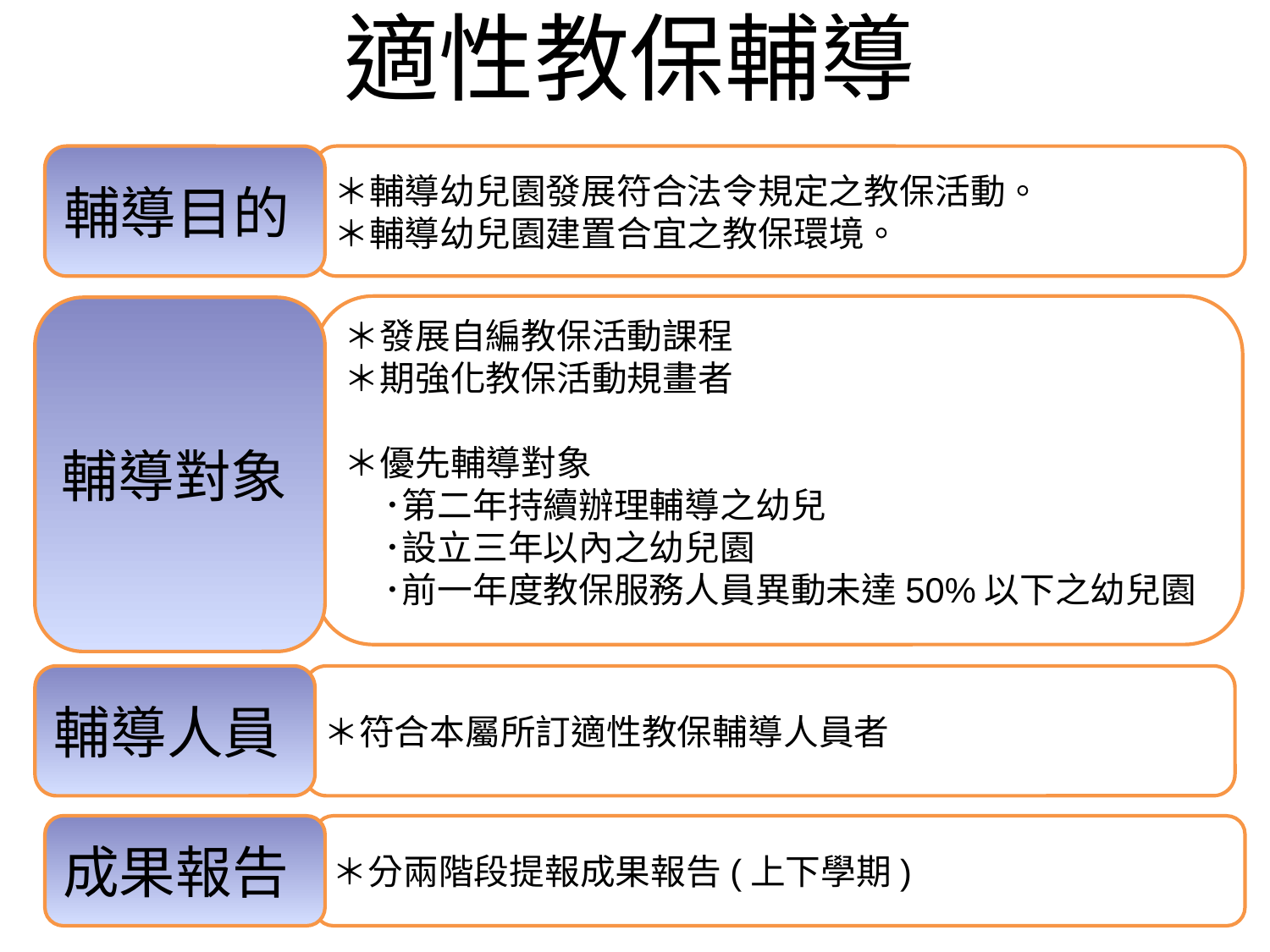

# 適性教保輔導
輔導目的
＊輔導幼兒園發展符合法令規定之教保活動。
＊輔導幼兒園建置合宜之教保環境。

＊發展自編教保活動課程
＊期強化教保活動規畫者

＊優先輔導對象
    ･第二年持續辦理輔導之幼兒
    ･設立三年以內之幼兒園
    ･前一年度教保服務人員異動未達50%以下之幼兒園

輔導對象
輔導人員

＊符合本屬所訂適性教保輔導人員者

成果報告
＊分兩階段提報成果報告(上下學期)